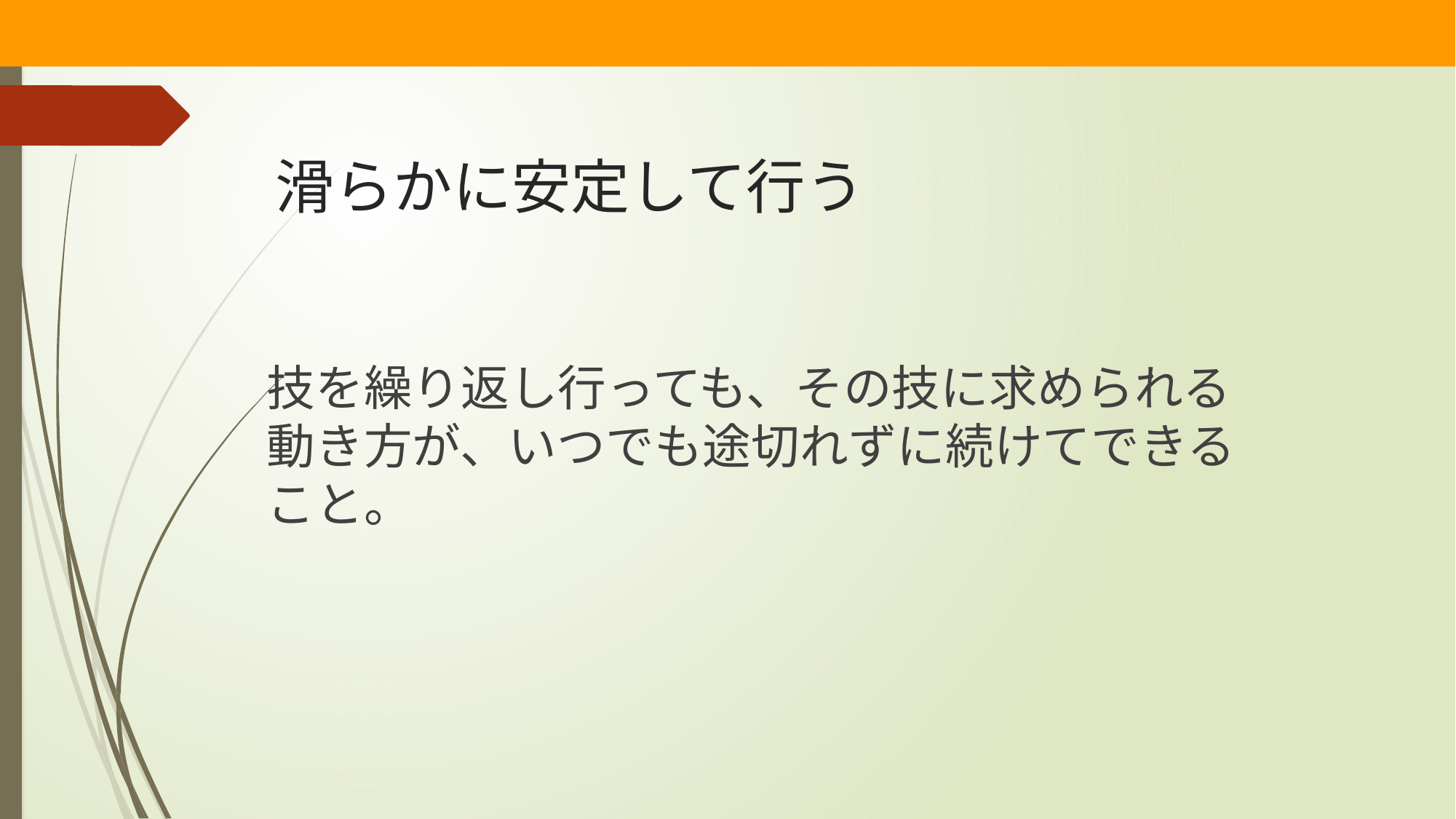

# 滑らかに安定して行う
技を繰り返し行っても、その技に求められる動き方が、いつでも途切れずに続けてできること。